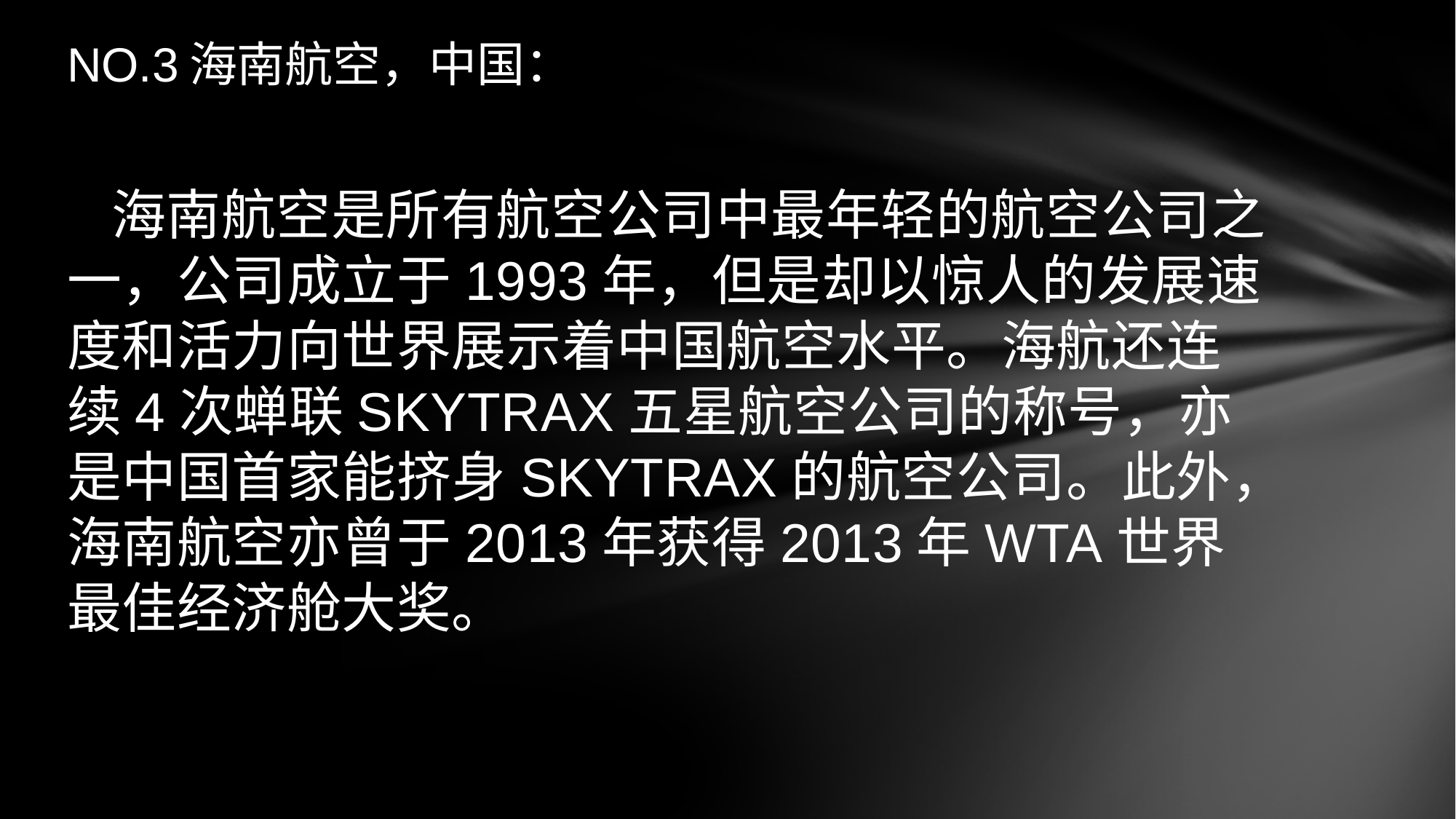

# NO.3海南航空，中国：
　海南航空是所有航空公司中最年轻的航空公司之一，公司成立于1993年，但是却以惊人的发展速度和活力向世界展示着中国航空水平。海航还连续4次蝉联SKYTRAX五星航空公司的称号，亦是中国首家能挤身SKYTRAX的航空公司。此外，海南航空亦曾于2013年获得2013年WTA世界最佳经济舱大奖。